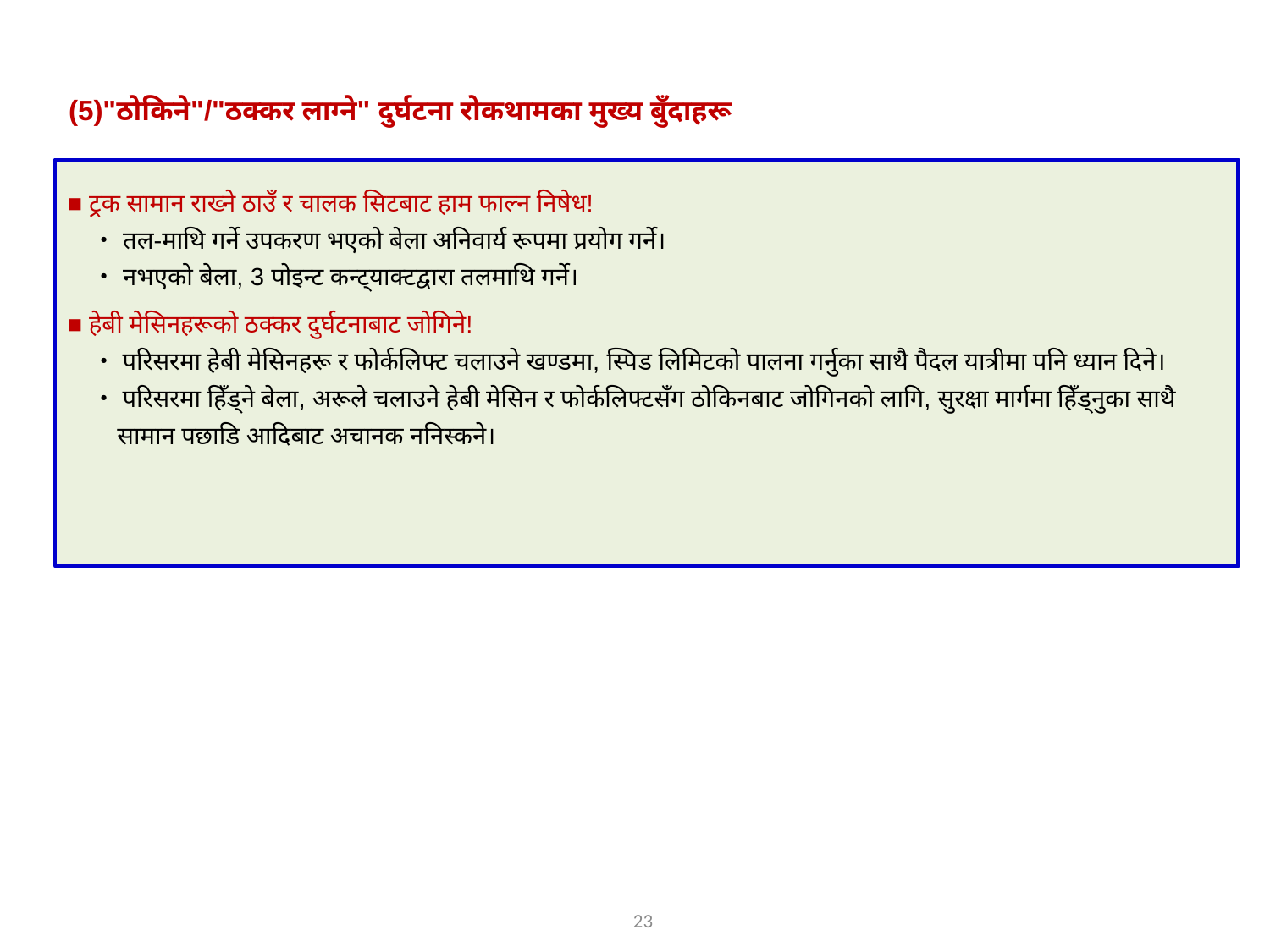

(5)"ठोकिने"/"ठक्कर लाग्ने" दुर्घटना रोकथामका मुख्य बुँदाहरू
■ ट्रक सामान राख्ने ठाउँ र चालक सिटबाट हाम फाल्न निषेध!
　・तल-माथि गर्ने उपकरण भएको बेला अनिवार्य रूपमा प्रयोग गर्ने।
　・नभएको बेला, 3 पोइन्ट कन्ट्याक्टद्वारा तलमाथि गर्ने।
■ हेबी मेसिनहरूको ठक्‍कर दुर्घटनाबाट जोगिने!
・परिसरमा हेबी मेसिनहरू र फोर्कलिफ्ट चलाउने खण्डमा, स्पिड लिमिटको पालना गर्नुका साथै पैदल यात्रीमा पनि ध्यान दिने।
・परिसरमा हिँड्ने बेला, अरूले चलाउने हेबी मेसिन र फोर्कलिफ्टसँग ठोकिनबाट जोगिनको लागि, सुरक्षा मार्गमा हिँड्नुका साथै सामान पछाडि आदिबाट अचानक ननिस्कने।

　निर्माण उद्योगको व्यावसायिक दुर्घटनालाई ध्यानमा राखेर निम्न सुरक्षाका बुँदाहरूको कार्यान्वयन गरौं।
23